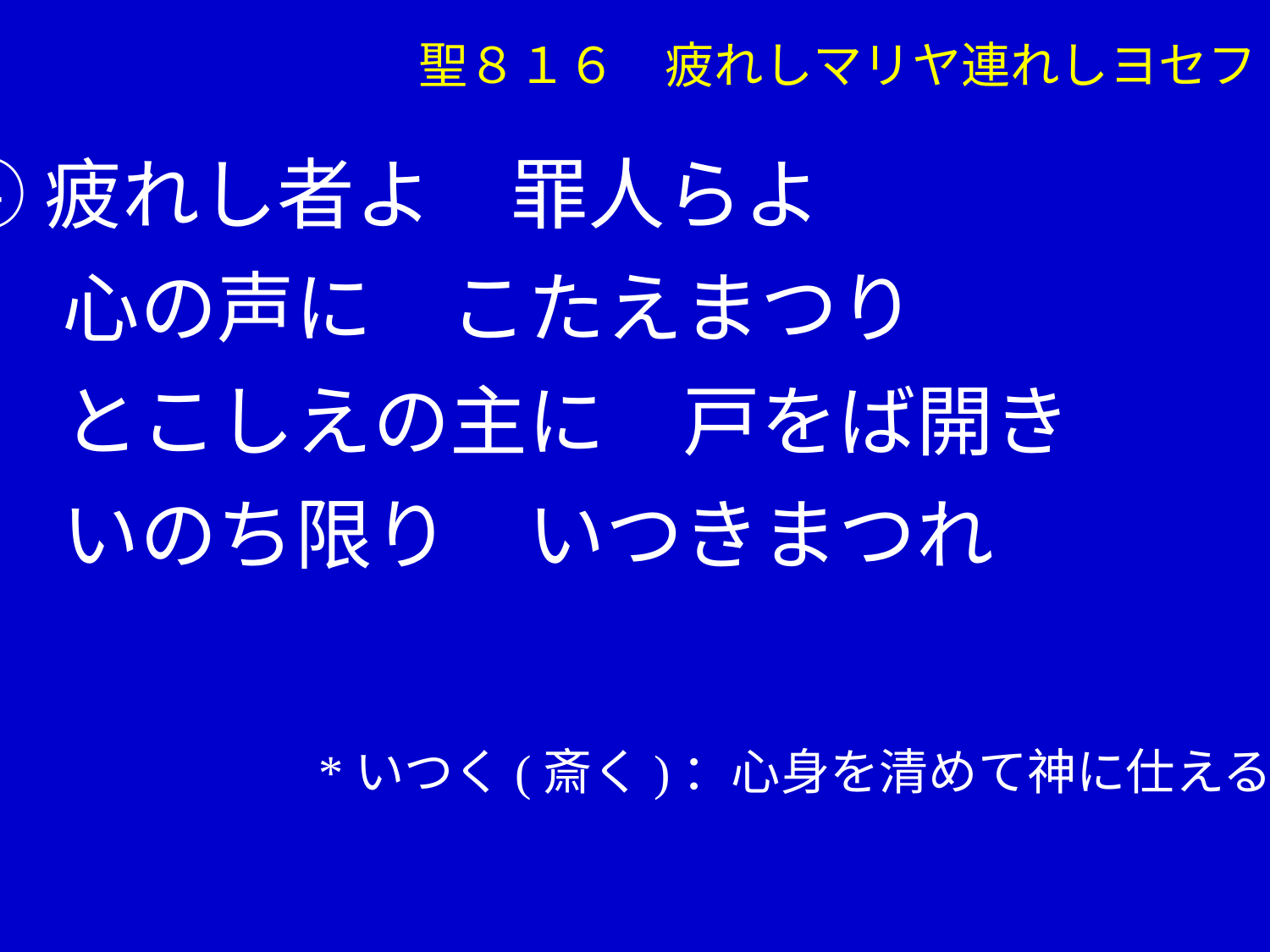

聖８１６　疲れしマリヤ連れしヨセフ
④疲れし者よ　罪人らよ
 　心の声に　こたえまつり
 　とこしえの主に　戸をば開き
 　いのち限り　いつきまつれ

                   *いつく(斎く)：心身を清めて神に仕える。